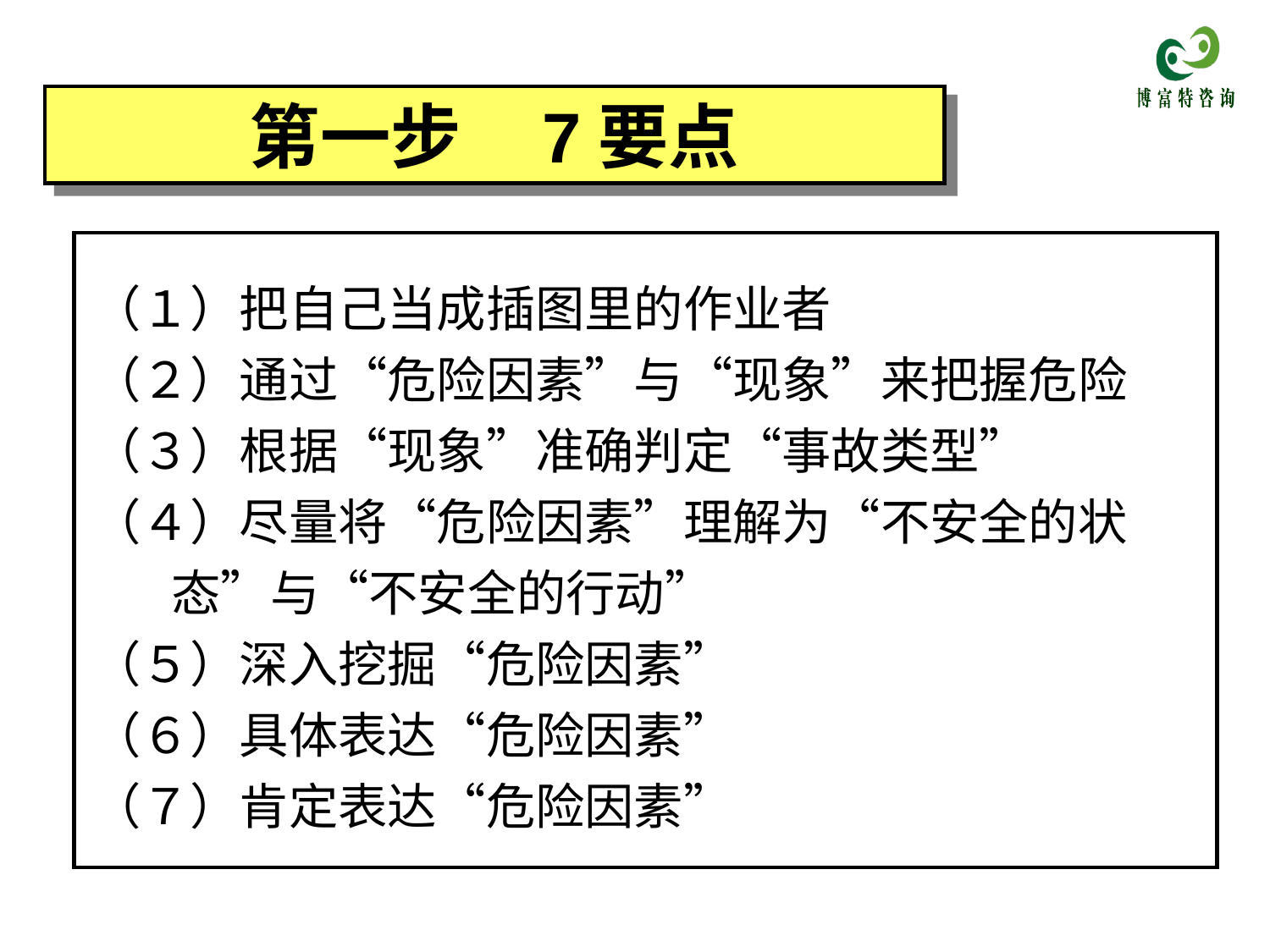

第一步    7要点
（１）把自己当成插图里的作业者
（２）通过“危险因素”与“现象”来把握危险
（３）根据“现象”准确判定“事故类型”
（４）尽量将“危险因素”理解为“不安全的状态”与“不安全的行动”
（５）深入挖掘“危险因素”
（６）具体表达“危险因素”
（７）肯定表达“危险因素”